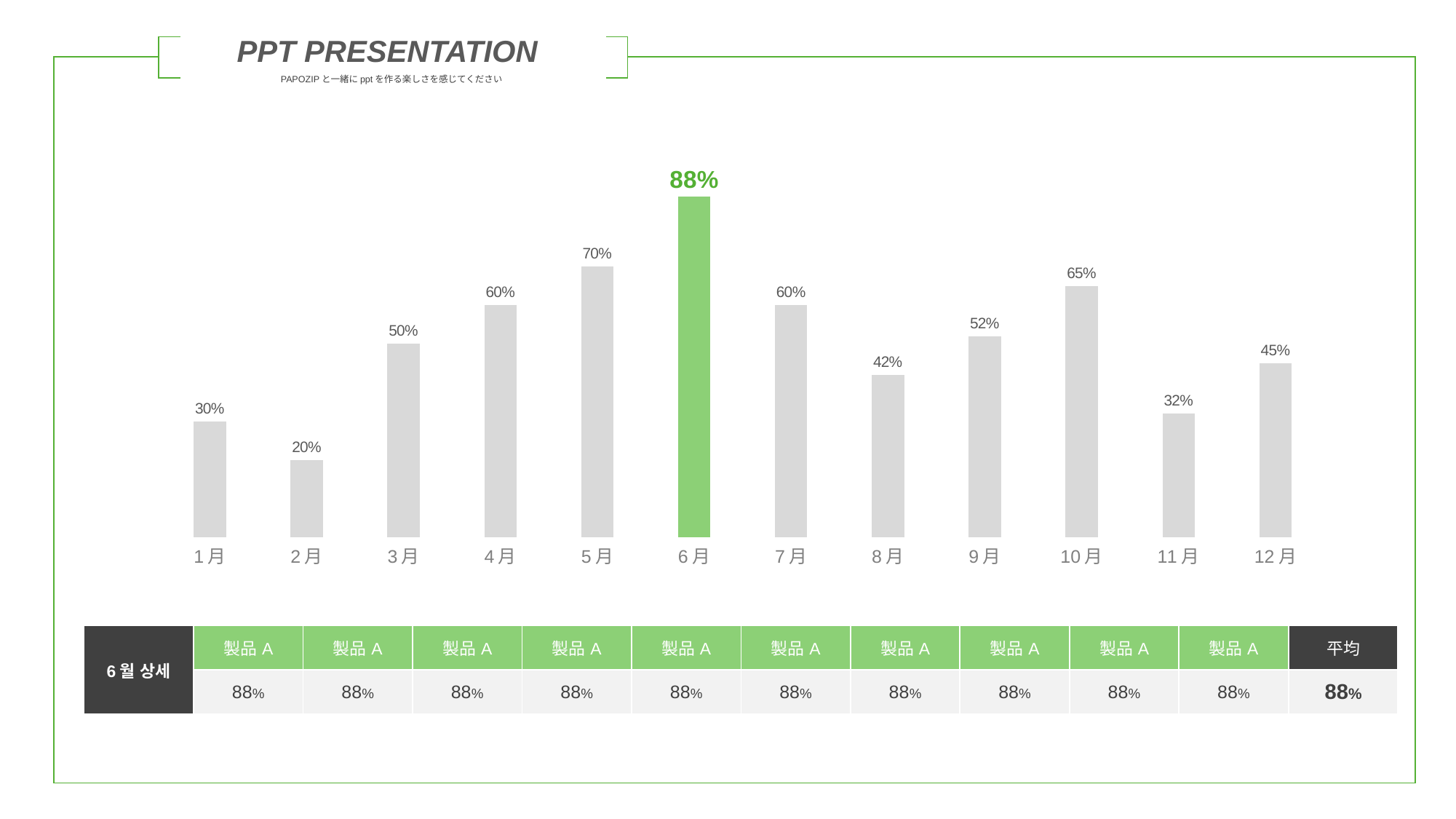

PPT PRESENTATION
PAPOZIPと一緒にpptを作る楽しさを感じてください
|  |  |  |
| --- | --- | --- |

### Chart

| Category | 계열 1 |
|---|---|
| 1月 | 0.3 |
| 2月 | 0.2 |
| 3月 | 0.5 |
| 4月 | 0.6 |
| 5月 | 0.7 |
| 6月 | 0.88 |
| 7月 | 0.6 |
| 8月 | 0.42 |
| 9月 | 0.52 |
| 10月 | 0.65 |
| 11月 | 0.32 |
| 12月 | 0.45 |
| 6월 상세 | 製品A | 製品A | 製品A | 製品A | 製品A | 製品A | 製品A | 製品A | 製品A | 製品A | 平均 |
| --- | --- | --- | --- | --- | --- | --- | --- | --- | --- | --- | --- |
|  | 88% | 88% | 88% | 88% | 88% | 88% | 88% | 88% | 88% | 88% | 88% |